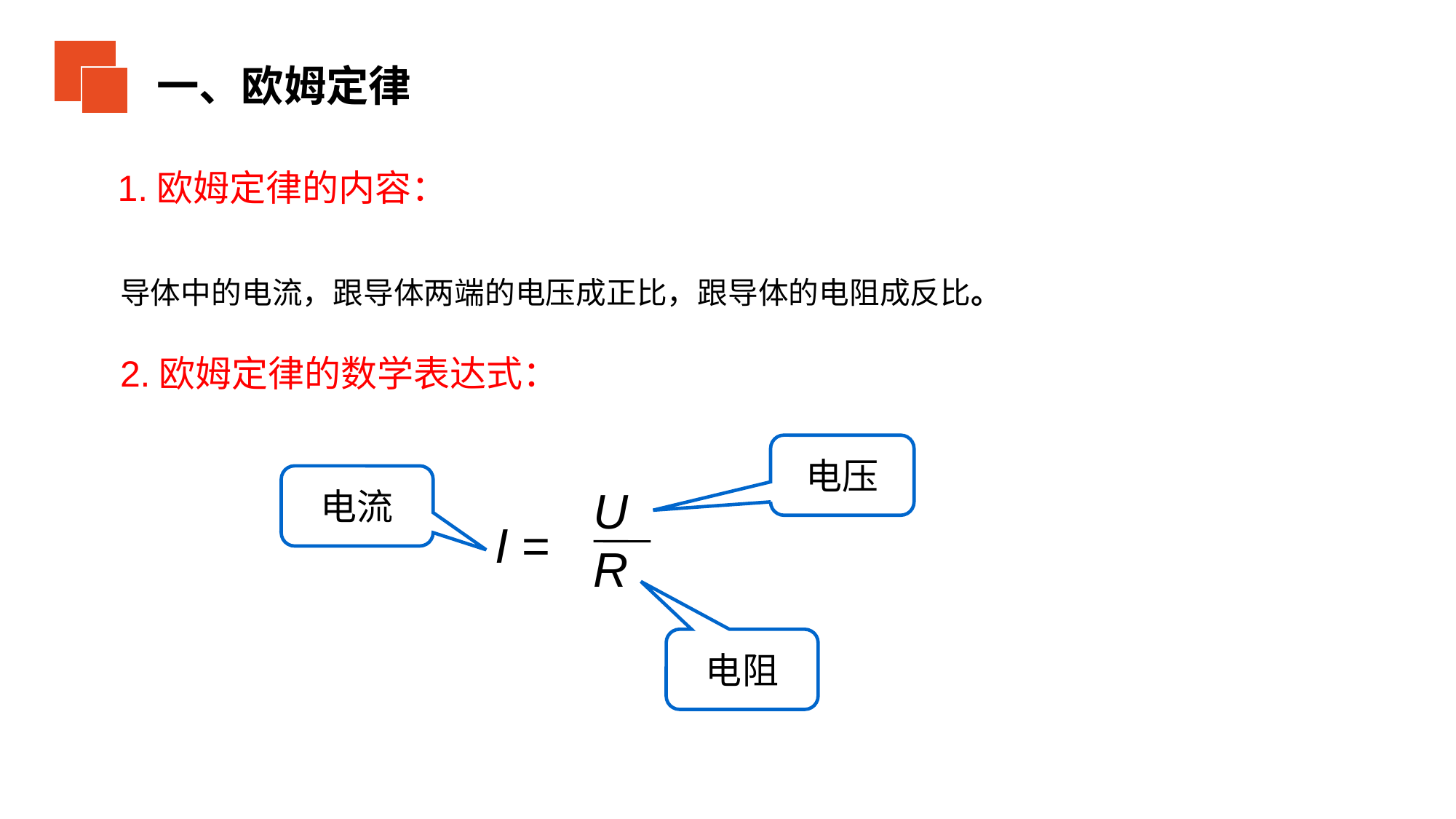

一、欧姆定律
1.欧姆定律的内容：
导体中的电流，跟导体两端的电压成正比，跟导体的电阻成反比。
2.欧姆定律的数学表达式：
电压
电流
U
R
I =

电阻